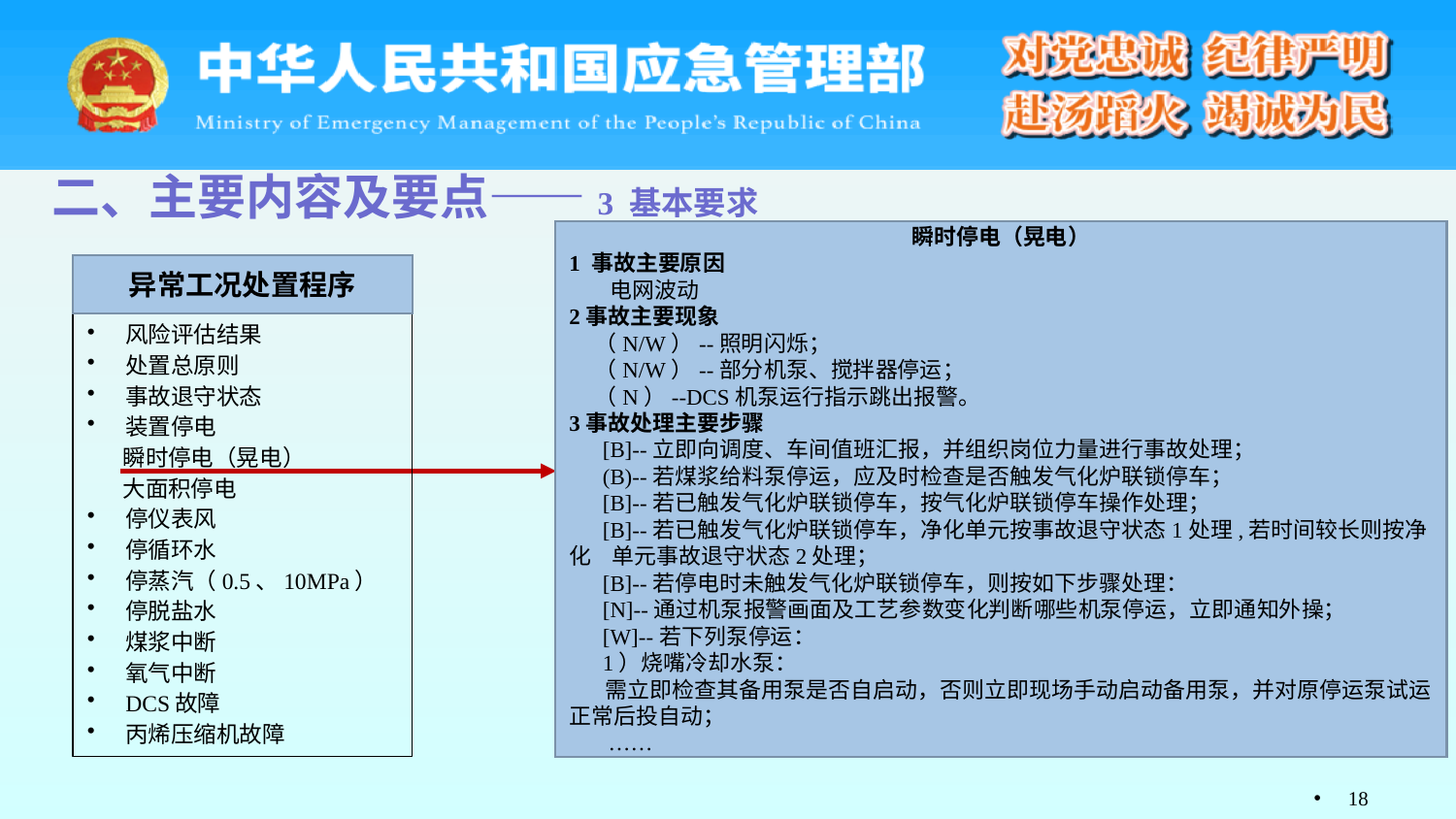

二、主要内容及要点——3 基本要求
瞬时停电（晃电）
1 事故主要原因
       电网波动
2事故主要现象
    （N/W）--照明闪烁；
    （N/W）--部分机泵、搅拌器停运；
    （N）--DCS机泵运行指示跳出报警。
3事故处理主要步骤
      [B]--立即向调度、车间值班汇报，并组织岗位力量进行事故处理；
      (B)--若煤浆给料泵停运，应及时检查是否触发气化炉联锁停车；
      [B]--若已触发气化炉联锁停车，按气化炉联锁停车操作处理；
      [B]--若已触发气化炉联锁停车，净化单元按事故退守状态1处理,若时间较长则按净化    单元事故退守状态2处理；
      [B]--若停电时未触发气化炉联锁停车，则按如下步骤处理：
      [N]--通过机泵报警画面及工艺参数变化判断哪些机泵停运，立即通知外操；
      [W]--若下列泵停运：
      1）烧嘴冷却水泵：
      需立即检查其备用泵是否自启动，否则立即现场手动启动备用泵，并对原停运泵试运正常后投自动；
       ……
异常工况处置程序
风险评估结果
处置总原则
事故退守状态
装置停电
      瞬时停电（晃电）
      大面积停电
停仪表风
停循环水
停蒸汽（0.5、10MPa）
停脱盐水
煤浆中断
氧气中断
DCS故障
丙烯压缩机故障
18